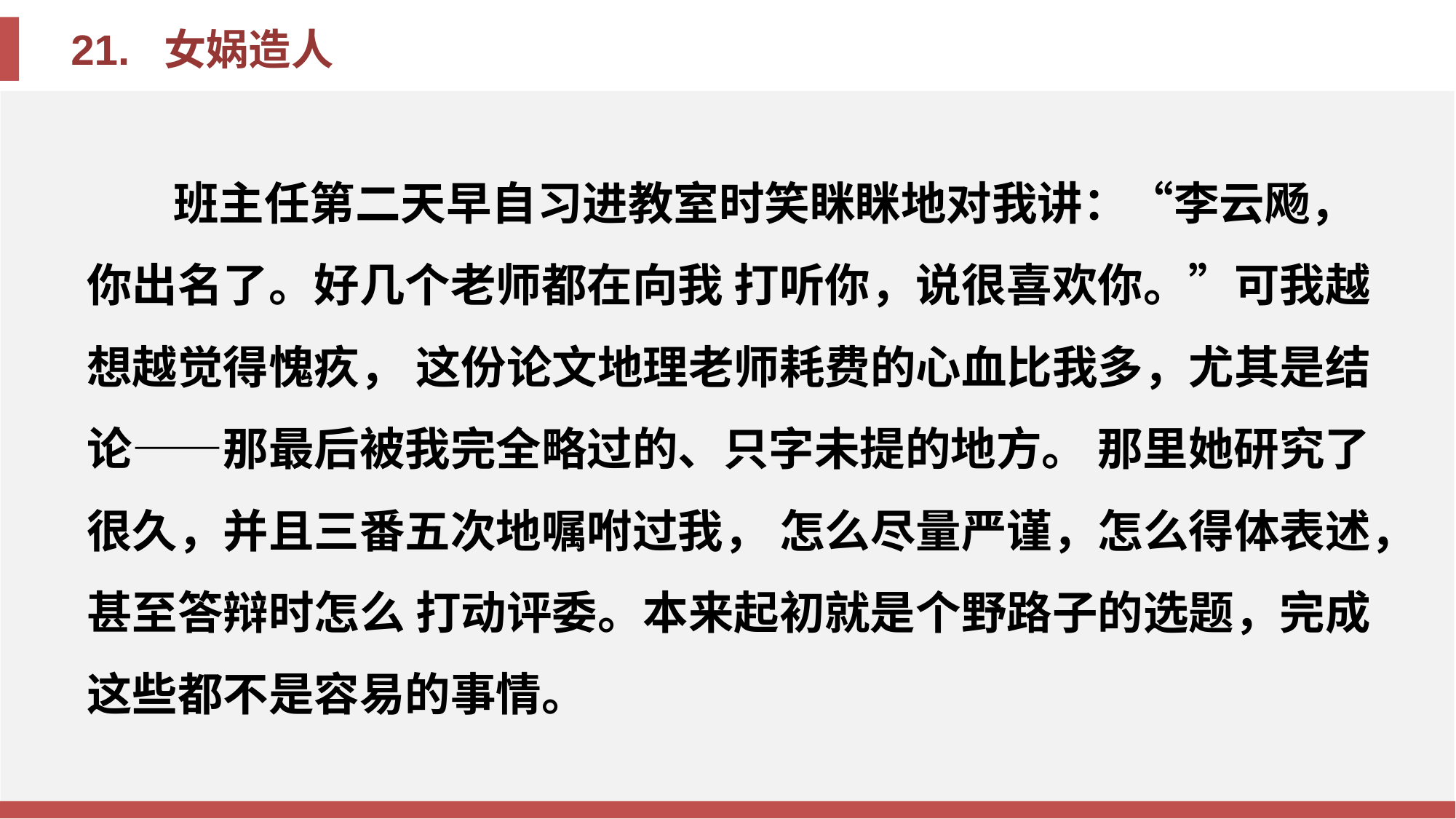

班主任第二天早自习进教室时笑眯眯地对我讲：“李云飏，你出名了。好几个老师都在向我 打听你，说很喜欢你。”可我越想越觉得愧疚， 这份论文地理老师耗费的心血比我多，尤其是结 论——那最后被我完全略过的、只字未提的地方。 那里她研究了很久，并且三番五次地嘱咐过我， 怎么尽量严谨，怎么得体表述，甚至答辩时怎么 打动评委。本来起初就是个野路子的选题，完成 这些都不是容易的事情。